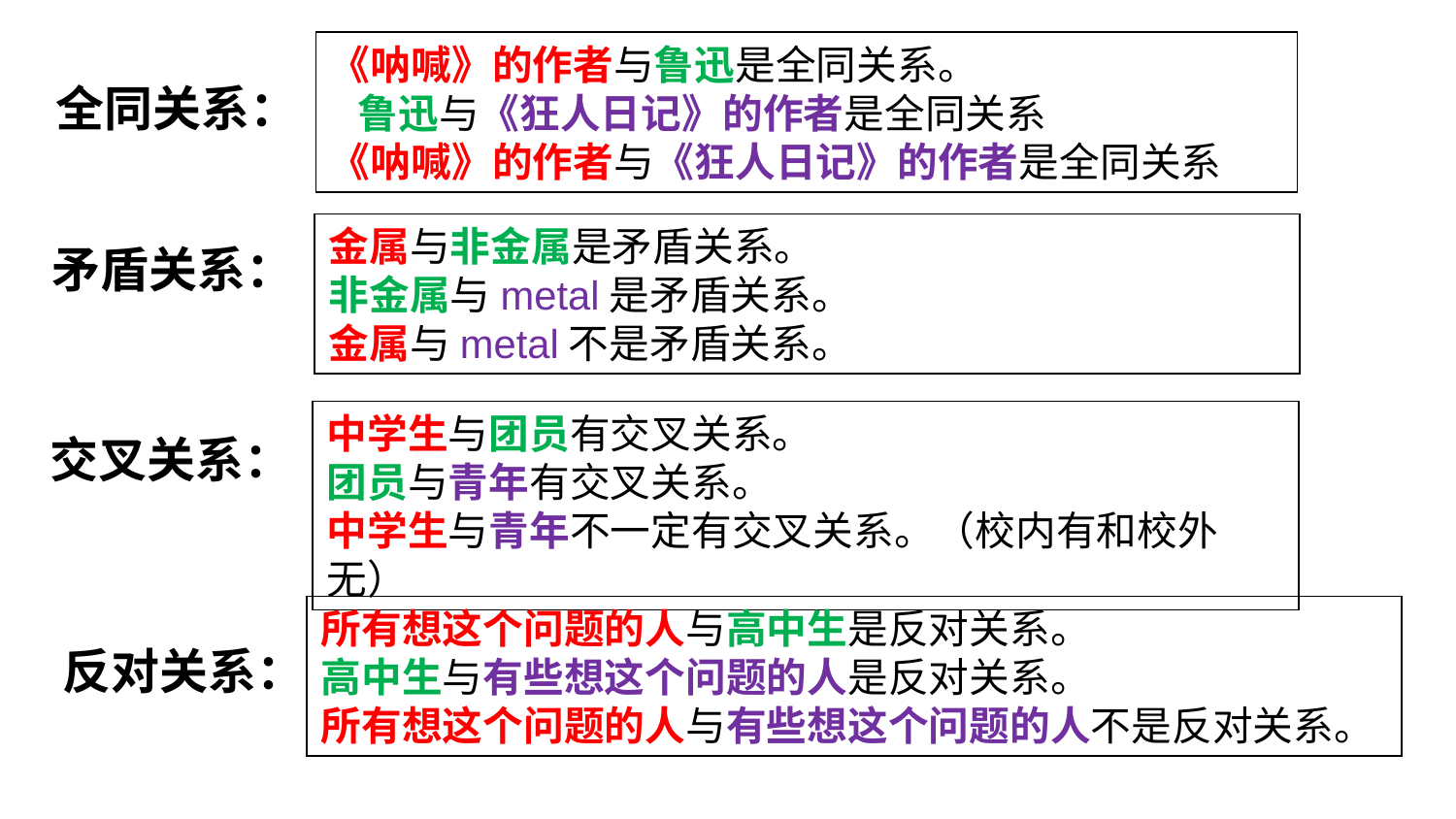

《呐喊》的作者与鲁迅是全同关系。
  鲁迅与《狂人日记》的作者是全同关系
《呐喊》的作者与《狂人日记》的作者是全同关系
全同关系：
金属与非金属是矛盾关系。
非金属与metal是矛盾关系。
金属与metal不是矛盾关系。
矛盾关系：
中学生与团员有交叉关系。
团员与青年有交叉关系。
中学生与青年不一定有交叉关系。（校内有和校外无）
交叉关系：
所有想这个问题的人与高中生是反对关系。
高中生与有些想这个问题的人是反对关系。
所有想这个问题的人与有些想这个问题的人不是反对关系。
反对关系：